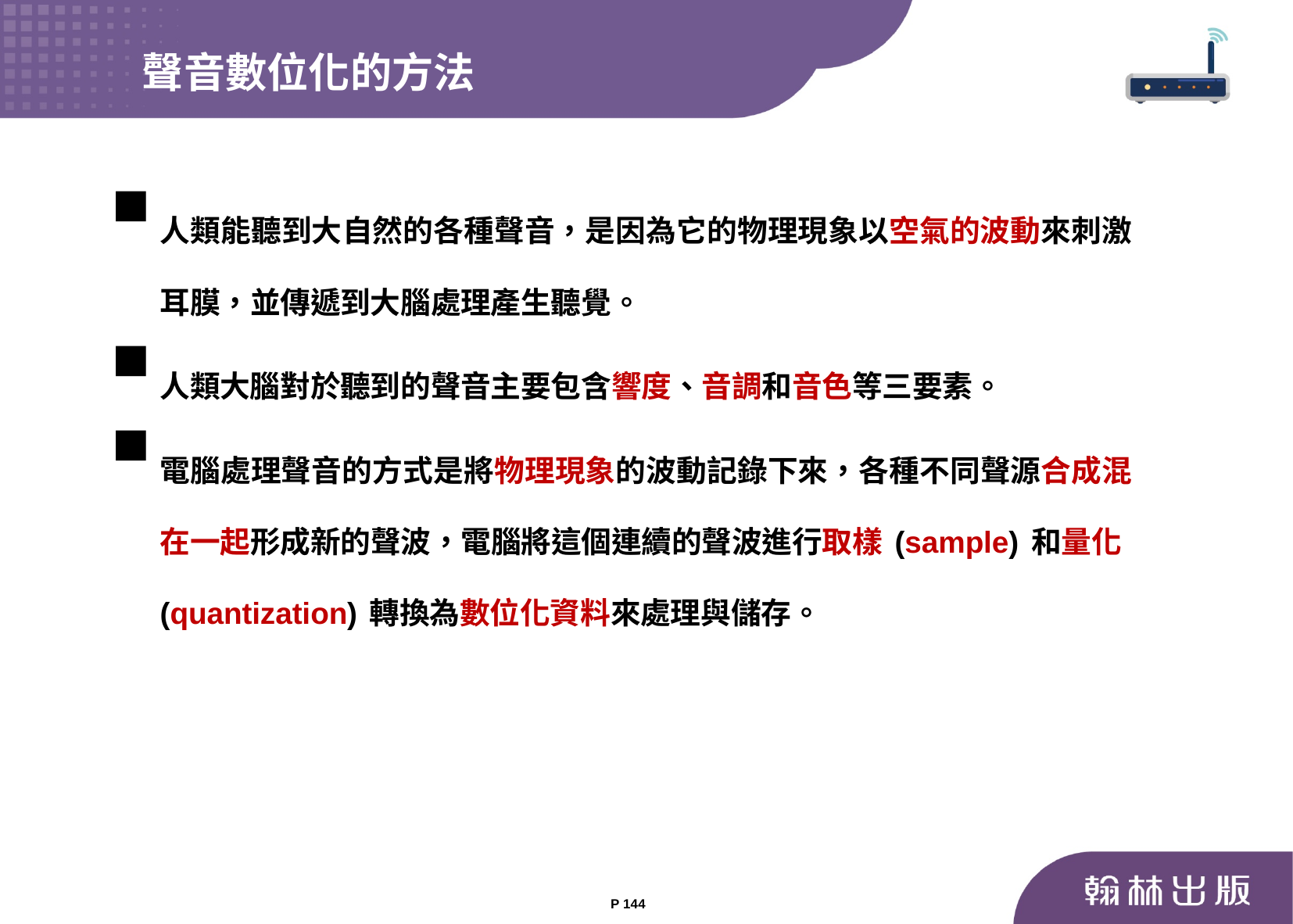

聲音數位化的方法
人類能聽到大自然的各種聲音，是因為它的物理現象以空氣的波動來刺激耳膜，並傳遞到大腦處理產生聽覺。
人類大腦對於聽到的聲音主要包含響度、音調和音色等三要素。
電腦處理聲音的方式是將物理現象的波動記錄下來，各種不同聲源合成混在一起形成新的聲波，電腦將這個連續的聲波進行取樣(sample)和量化(quantization)轉換為數位化資料來處理與儲存。
P 144